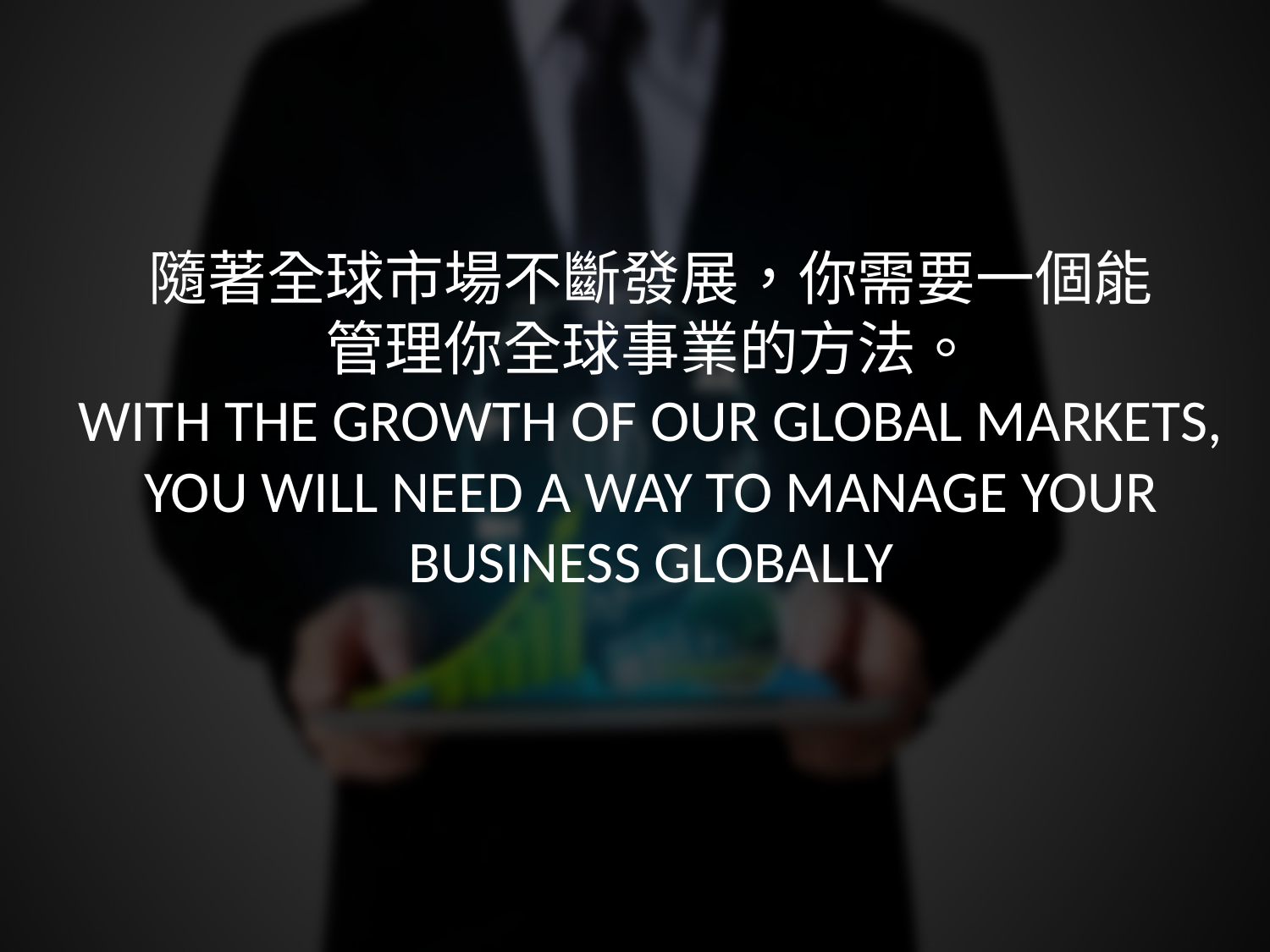

# 隨著全球市場不斷發展，你需要一個能 管理你全球事業的方法。 WITH THE GROWTH OF our Global markets, You will need a way to manage your business globally